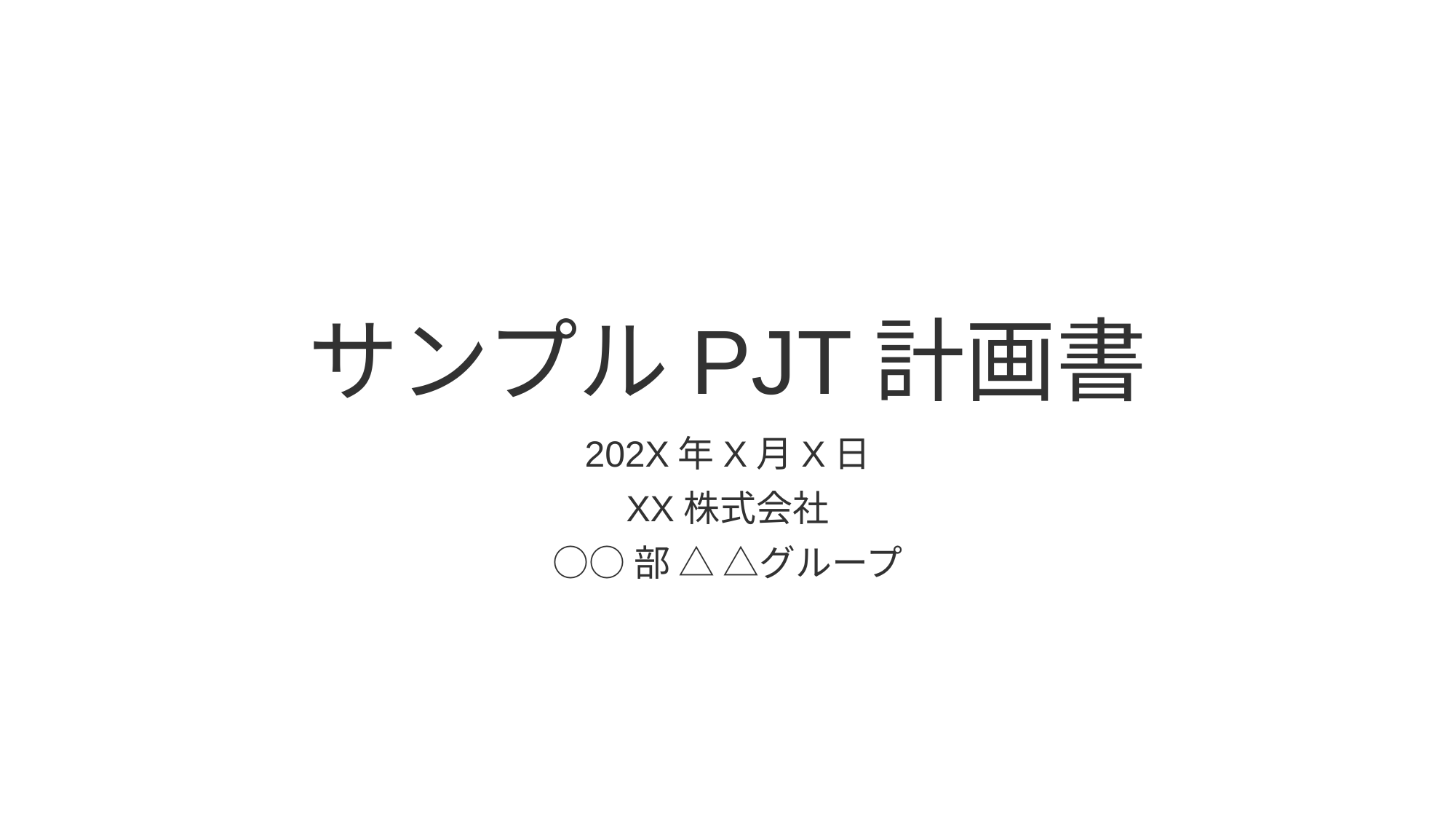

# サンプルPJT計画書
202X年X月X日
XX株式会社
○○部 △ △グループ